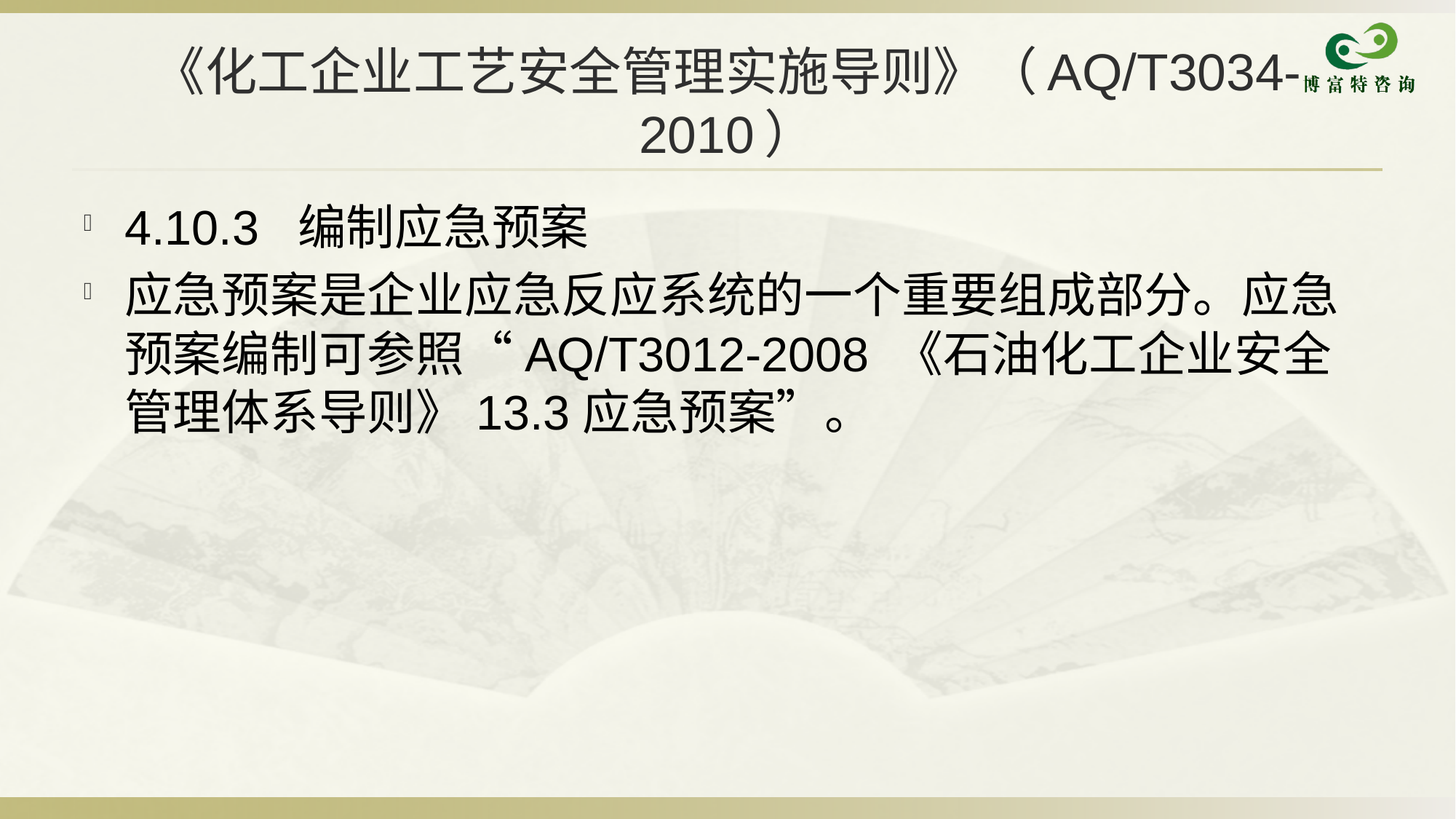

# 《化工企业工艺安全管理实施导则》（AQ/T3034-2010）
4.10.3  编制应急预案
应急预案是企业应急反应系统的一个重要组成部分。应急预案编制可参照“AQ/T3012-2008 《石油化工企业安全管理体系导则》13.3应急预案”。